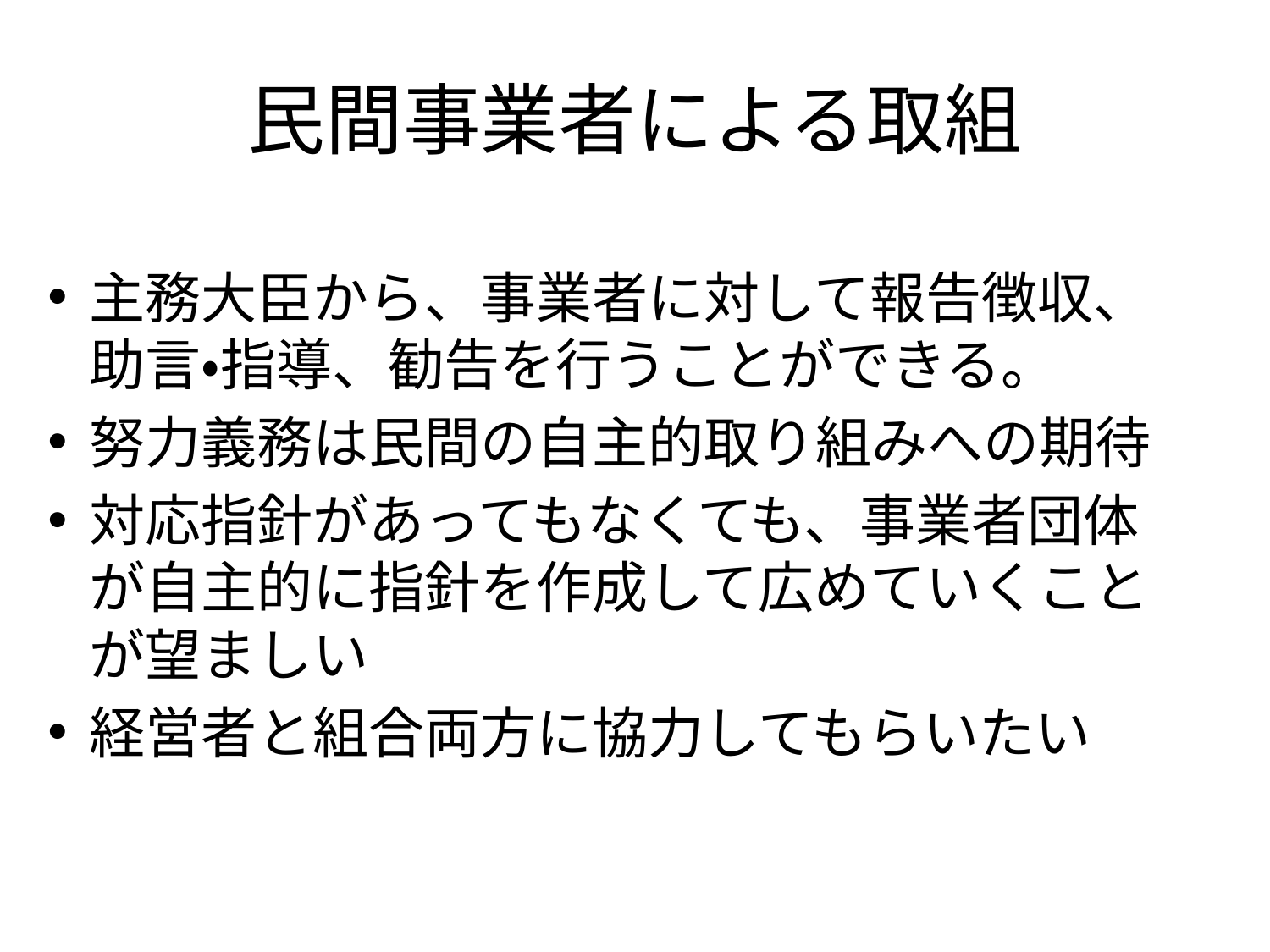

# 民間事業者による取組
主務大臣から、事業者に対して報告徴収、助言・指導、勧告を行うことができる。
努力義務は民間の自主的取り組みへの期待
対応指針があってもなくても、事業者団体が自主的に指針を作成して広めていくことが望ましい
経営者と組合両方に協力してもらいたい